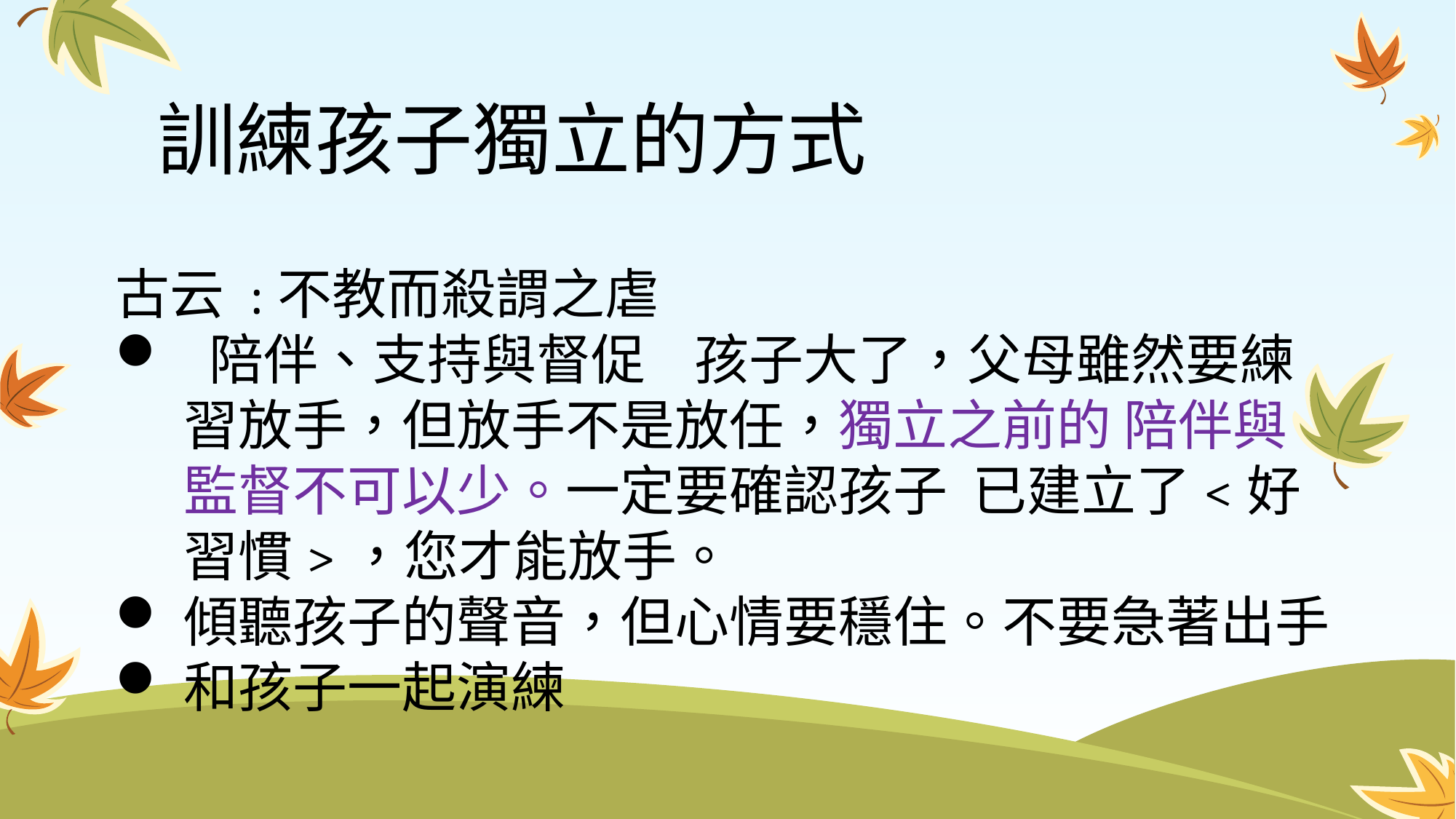

# 訓練孩子獨立的方式

古云 :不教而殺謂之虐
 陪伴、支持與督促    孩子大了，父母雖然要練習放手，但放手不是放任，獨立之前的 陪伴與監督不可以少。一定要確認孩子  已建立了<好習慣>，您才能放手。
傾聽孩子的聲音，但心情要穩住。不要急著出手
和孩子一起演練